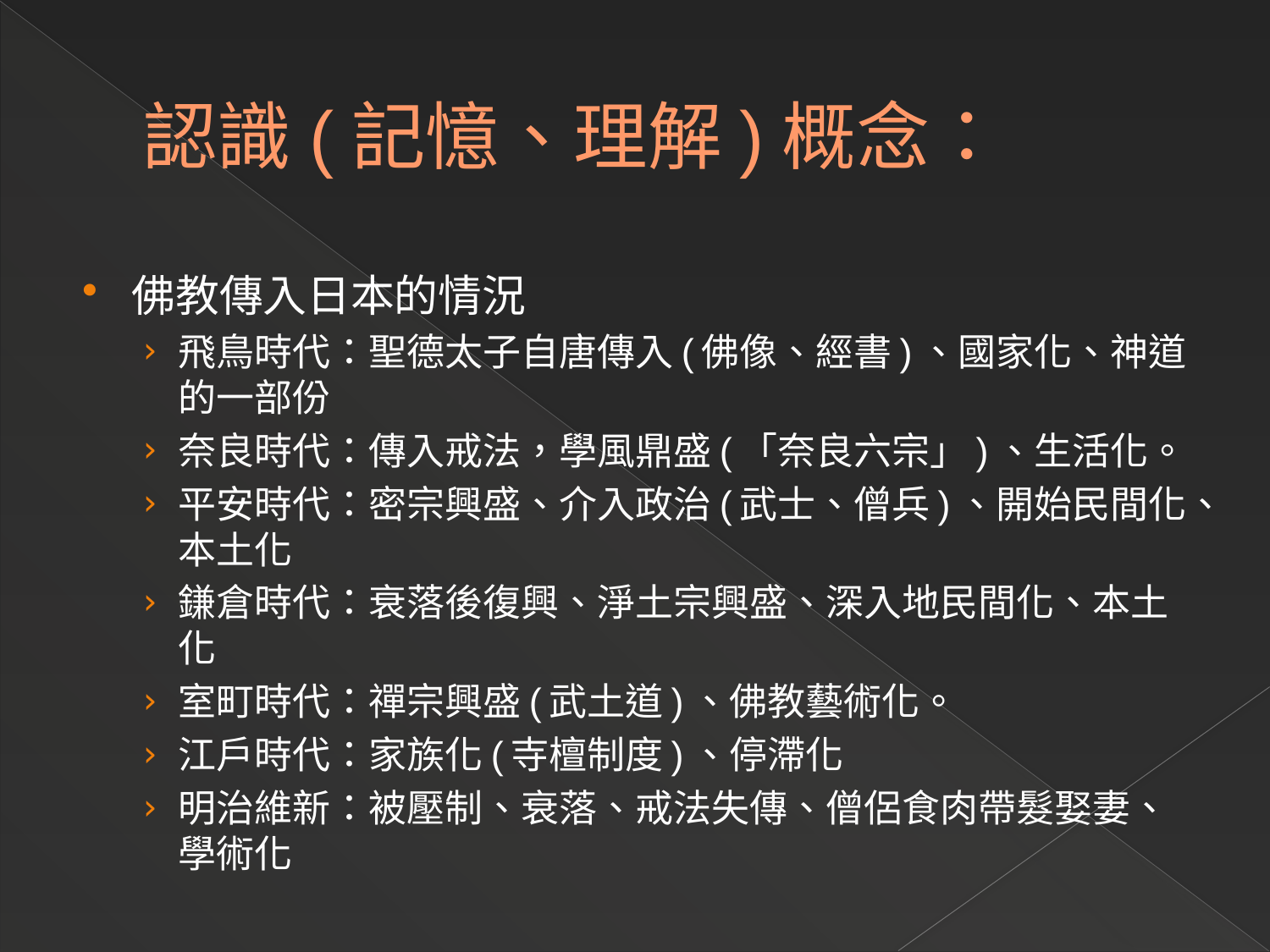

# 認識(記憶、理解)概念：
佛教傳入日本的情況
飛鳥時代：聖德太子自唐傳入(佛像、經書)、國家化、神道的一部份
奈良時代：傳入戒法，學風鼎盛(「奈良六宗」)、生活化。
平安時代：密宗興盛、介入政治(武士、僧兵)、開始民間化、本土化
鎌倉時代：衰落後復興、淨土宗興盛、深入地民間化、本土化
室町時代：禪宗興盛(武土道)、佛教藝術化。
江戶時代：家族化(寺檀制度)、停滯化
明治維新：被壓制、衰落、戒法失傳、僧侶食肉帶髮娶妻、學術化